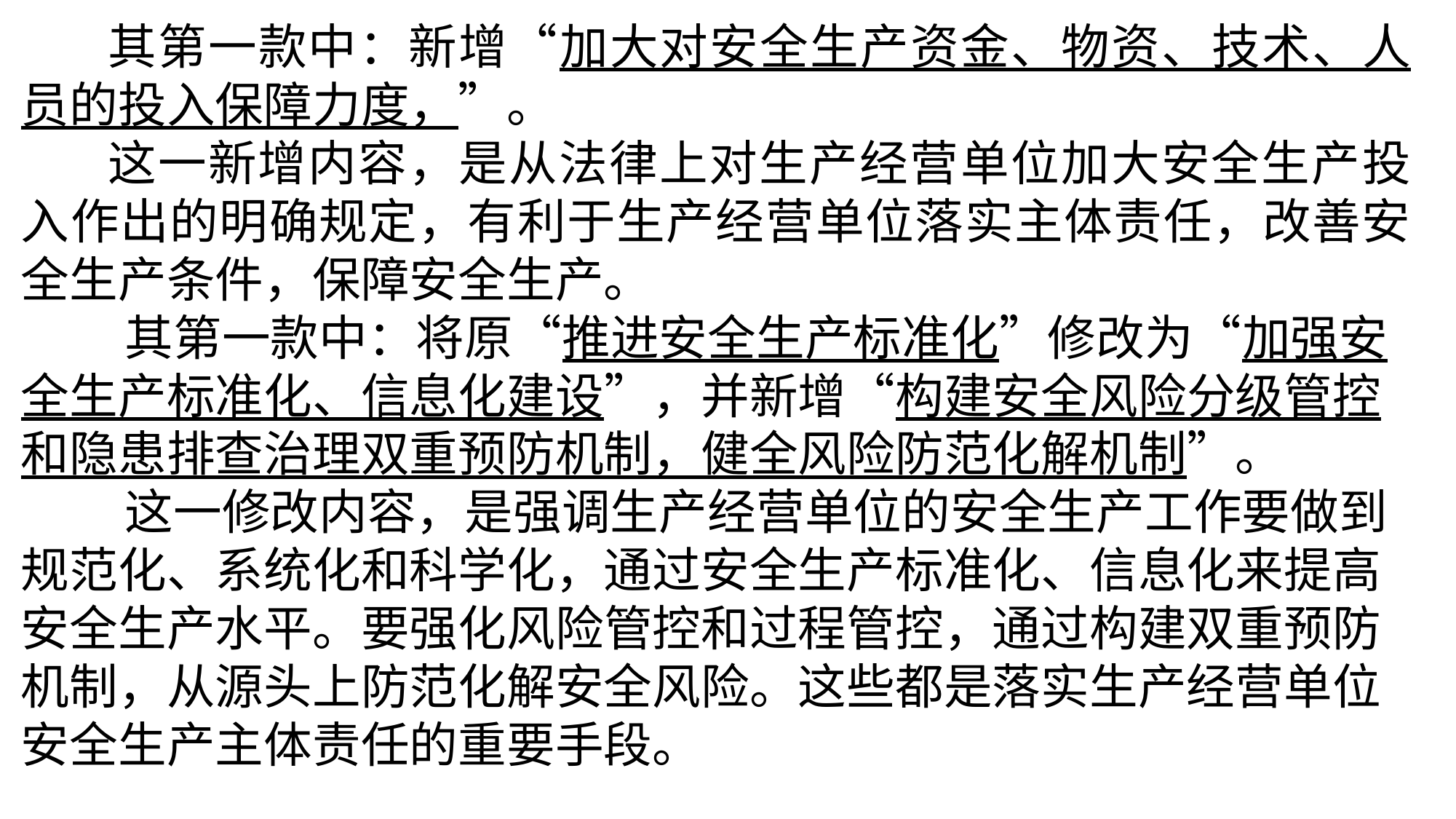

其第一款中：新增“加大对安全生产资金、物资、技术、人员的投入保障力度，”。
  这一新增内容，是从法律上对生产经营单位加大安全生产投入作出的明确规定，有利于生产经营单位落实主体责任，改善安全生产条件，保障安全生产。
    其第一款中：将原“推进安全生产标准化”修改为“加强安全生产标准化、信息化建设”，并新增“构建安全风险分级管控和隐患排查治理双重预防机制，健全风险防范化解机制”。
    这一修改内容，是强调生产经营单位的安全生产工作要做到规范化、系统化和科学化，通过安全生产标准化、信息化来提高安全生产水平。要强化风险管控和过程管控，通过构建双重预防机制，从源头上防范化解安全风险。这些都是落实生产经营单位安全生产主体责任的重要手段。